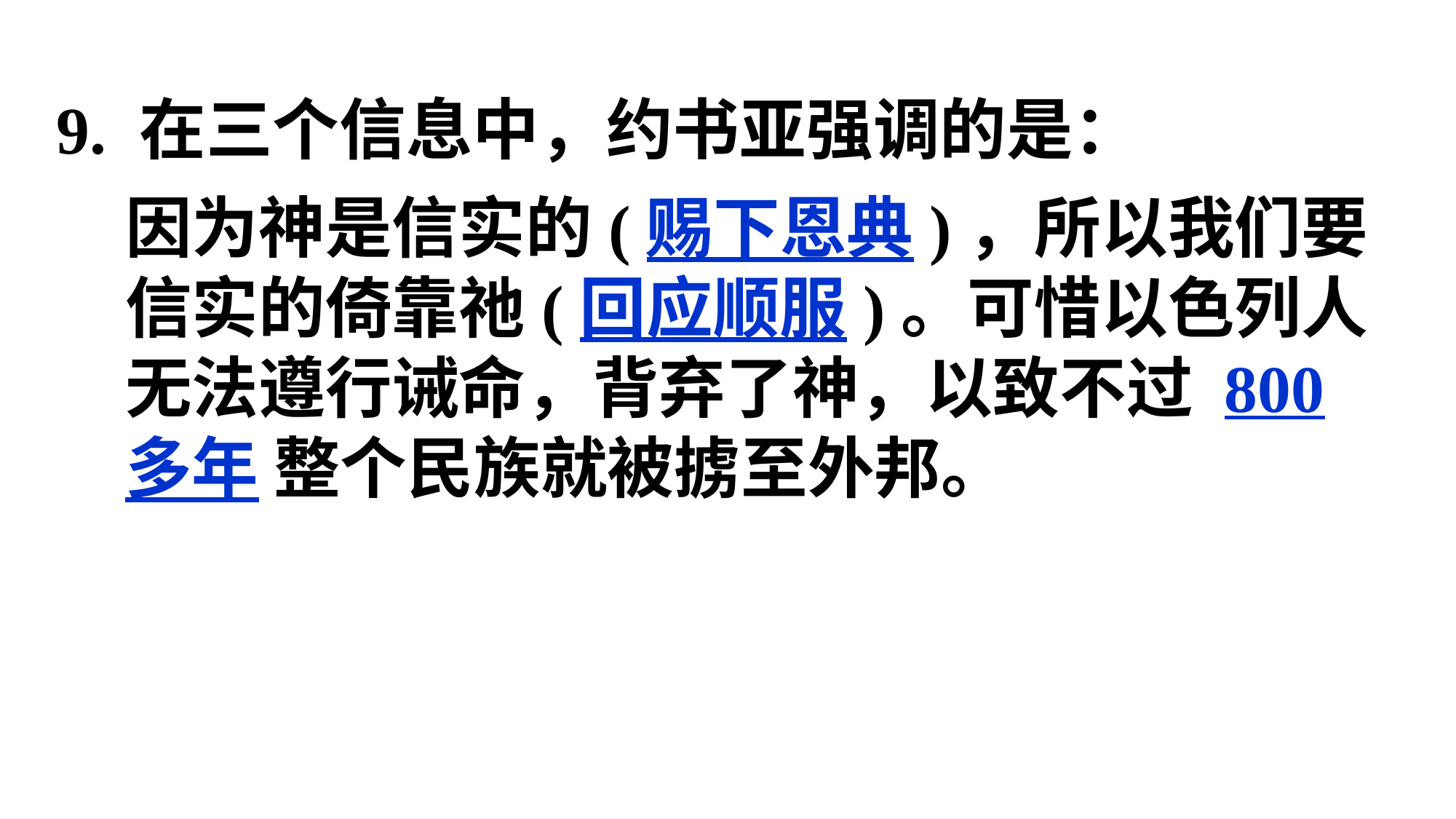

9. 在三个信息中，约书亚强调的是：
	因为神是信实的(赐下恩典)，所以我们要信实的倚靠祂(回应顺服)。可惜以色列人无法遵行诫命，背弃了神，以致不过 800多年 整个民族就被掳至外邦。